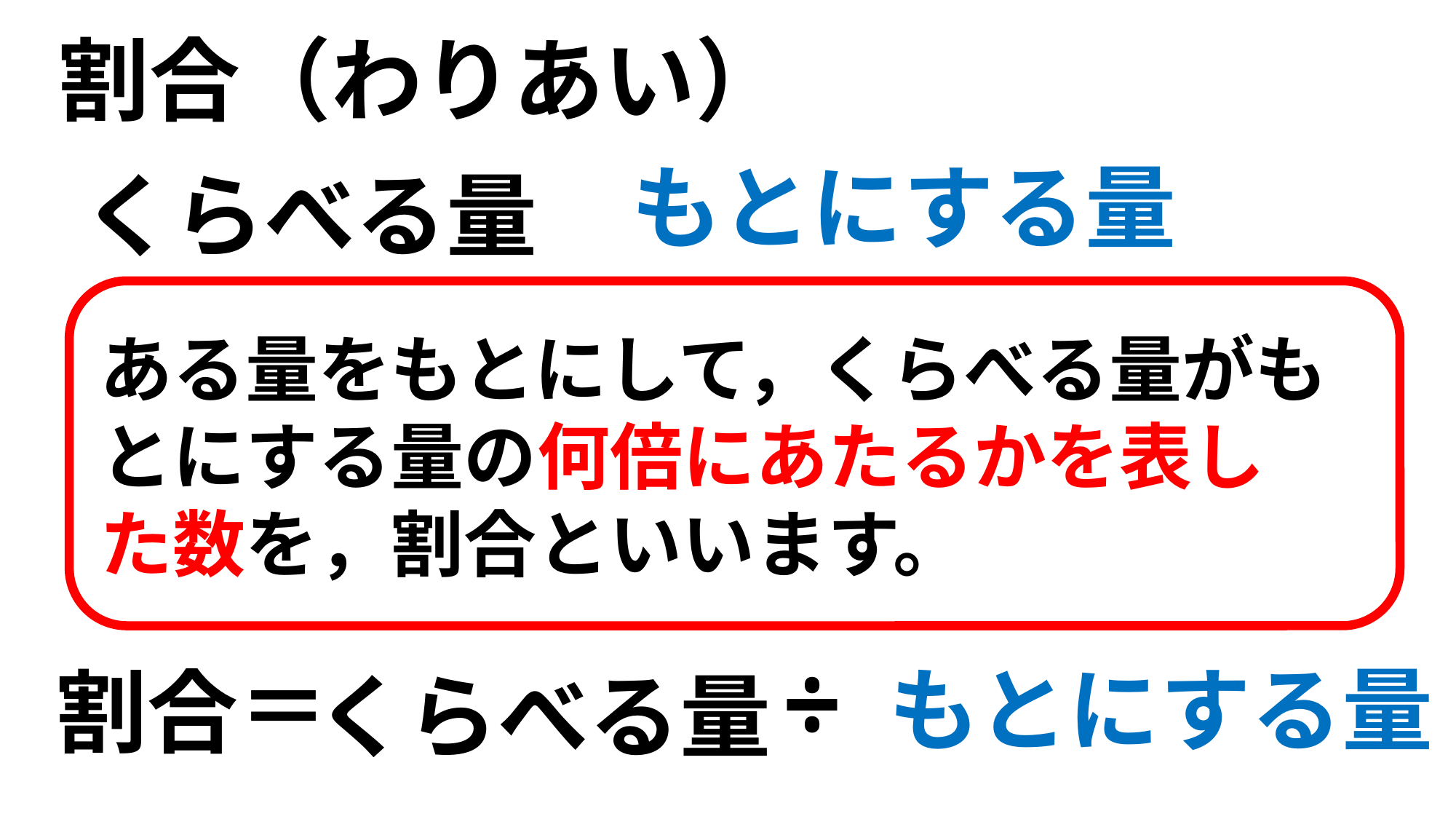

割合（わりあい）
もとにする量
くらべる量

ある量をもとにして，くらべる量がもとにする量の何倍にあたるかを表した数を，割合といいます。
÷
＝
もとにする量
割合
くらべる量